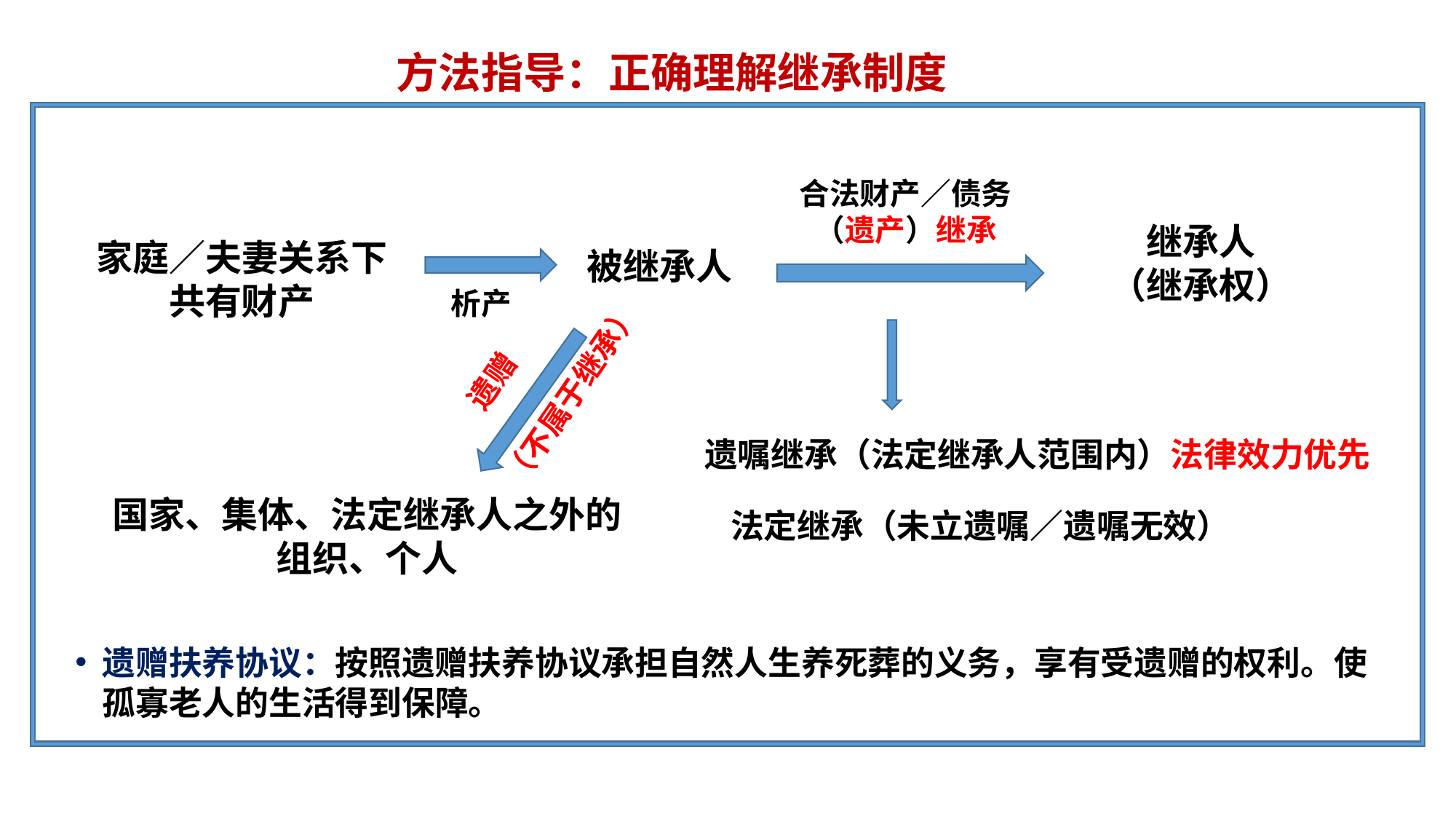

方法指导：正确理解继承制度

合法财产／债务
（遗产）继承
继承人
（继承权）
家庭／夫妻关系下
共有财产
被继承人

析产
     遗赠

（不属于继承）

遗嘱继承（法定继承人范围内）法律效力优先
国家、集体、法定继承人之外的组织、个人
法定继承（未立遗嘱／遗嘱无效）
遗赠扶养协议：按照遗赠扶养协议承担自然人生养死葬的义务，享有受遗赠的权利。使孤寡老人的生活得到保障。